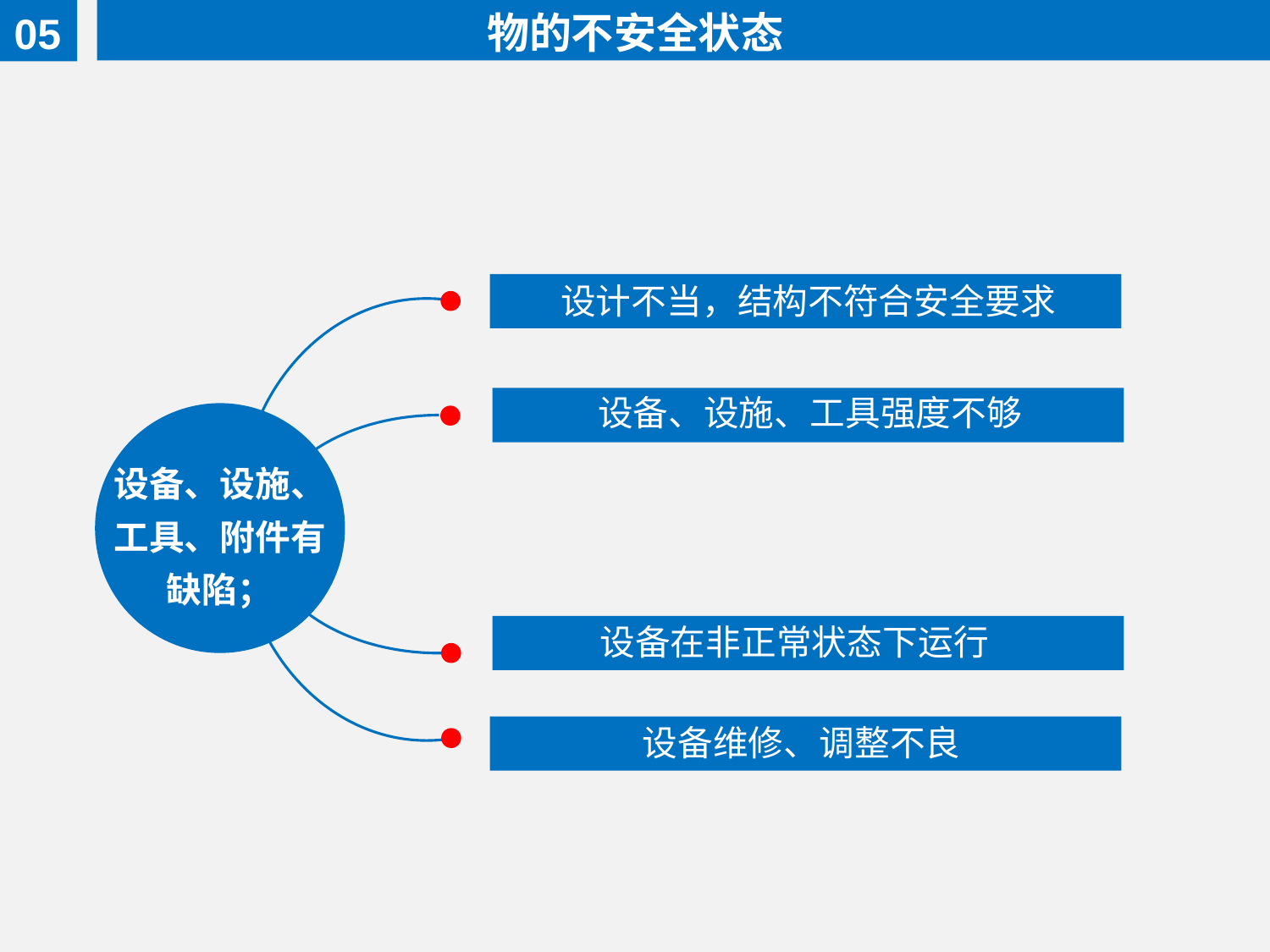

物的不安全状态
05

设计不当，结构不符合安全要求

设备、设施、工具强度不够

设备、设施、工具、附件有缺陷；

设备在非正常状态下运行

设备维修、调整不良